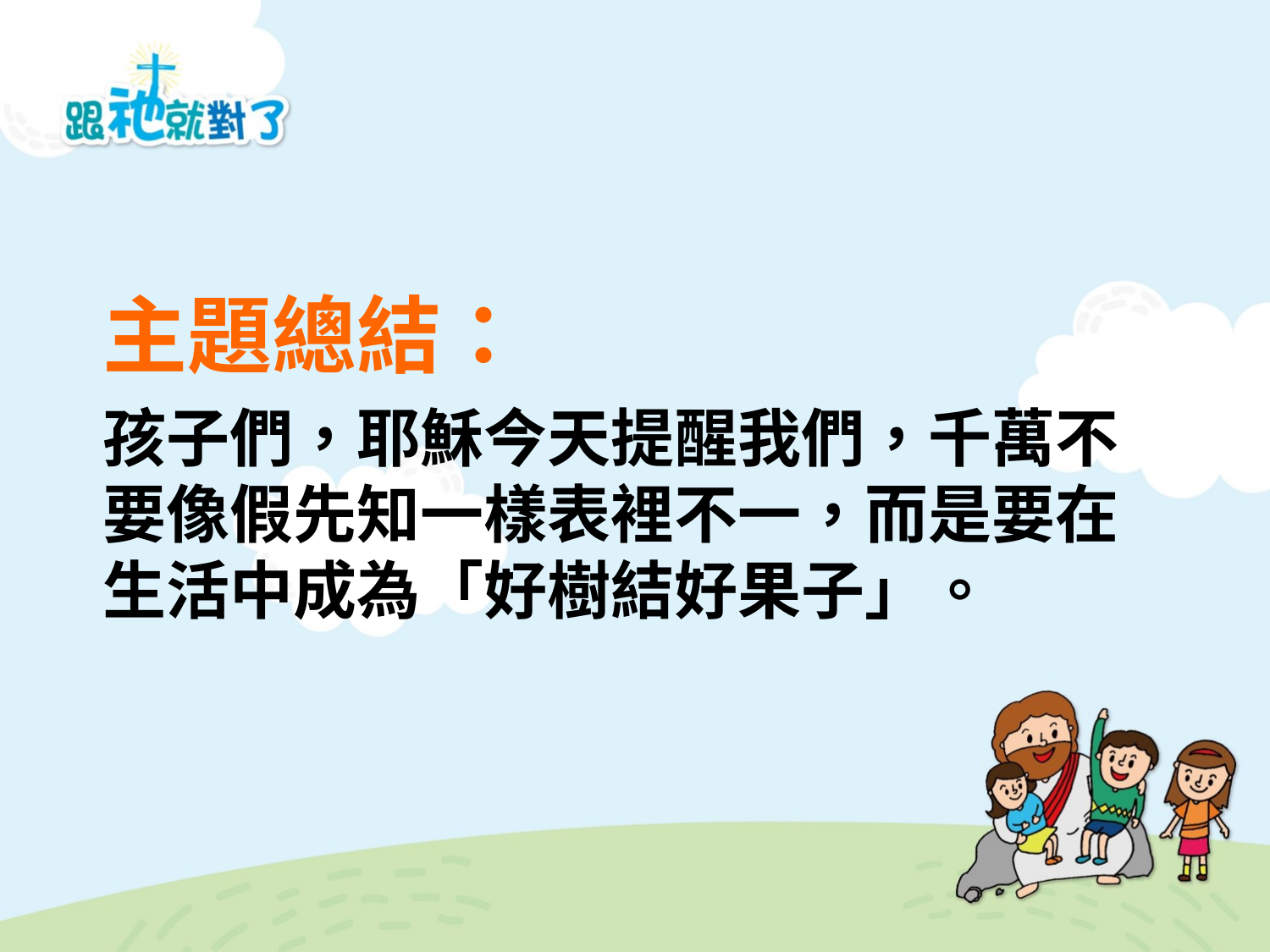

主題總結：
孩子們，耶穌今天提醒我們，千萬不要像假先知一樣表裡不一，而是要在生活中成為「好樹結好果子」。